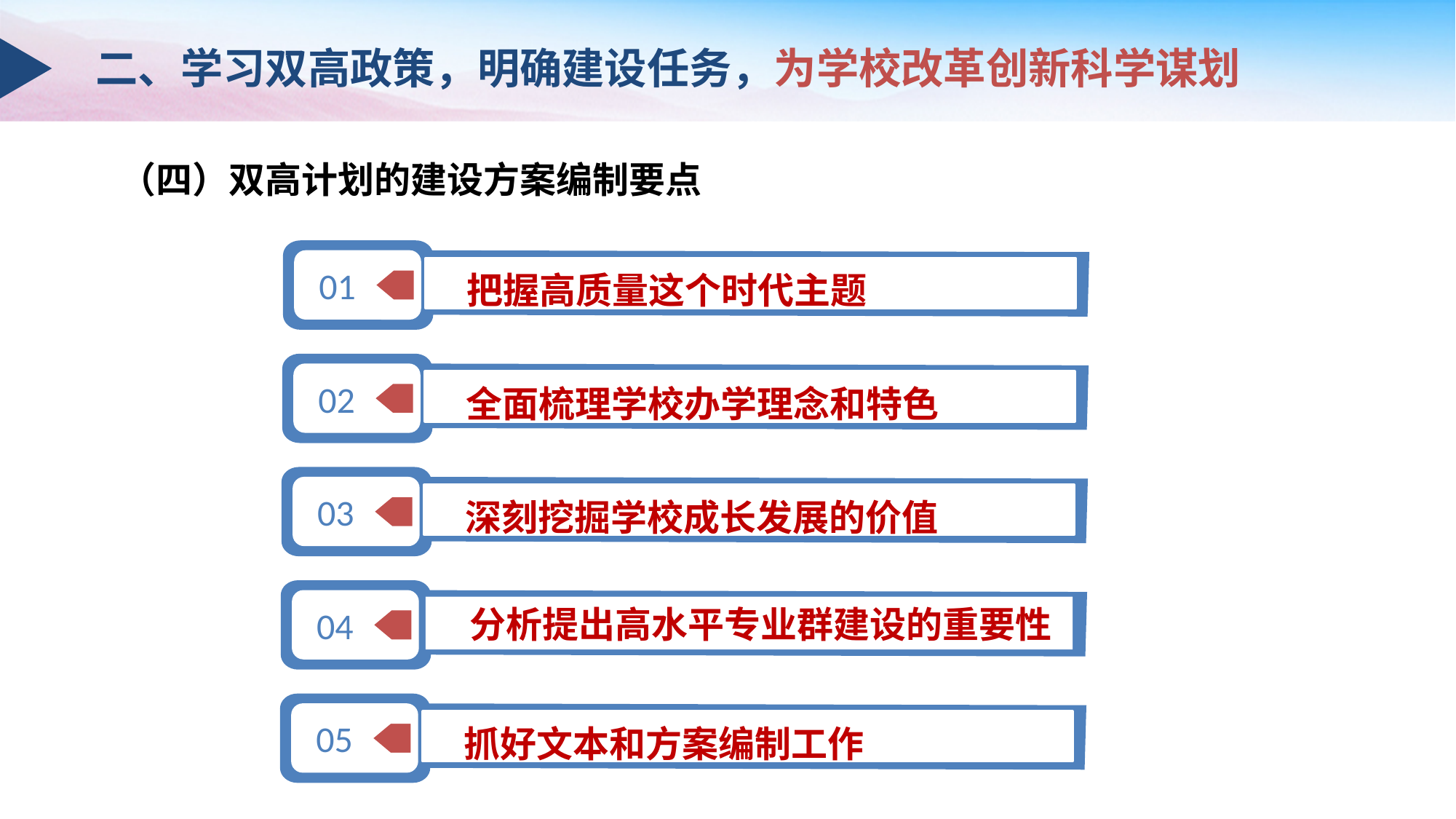

二、学习双高政策，明确建设任务，为学校改革创新科学谋划
（四）双高计划的建设方案编制要点

01
    把握高质量这个时代主题

02
    全面梳理学校办学理念和特色

03
    深刻挖掘学校成长发展的价值

04
   分析提出高水平专业群建设的重要性

05
    抓好文本和方案编制工作